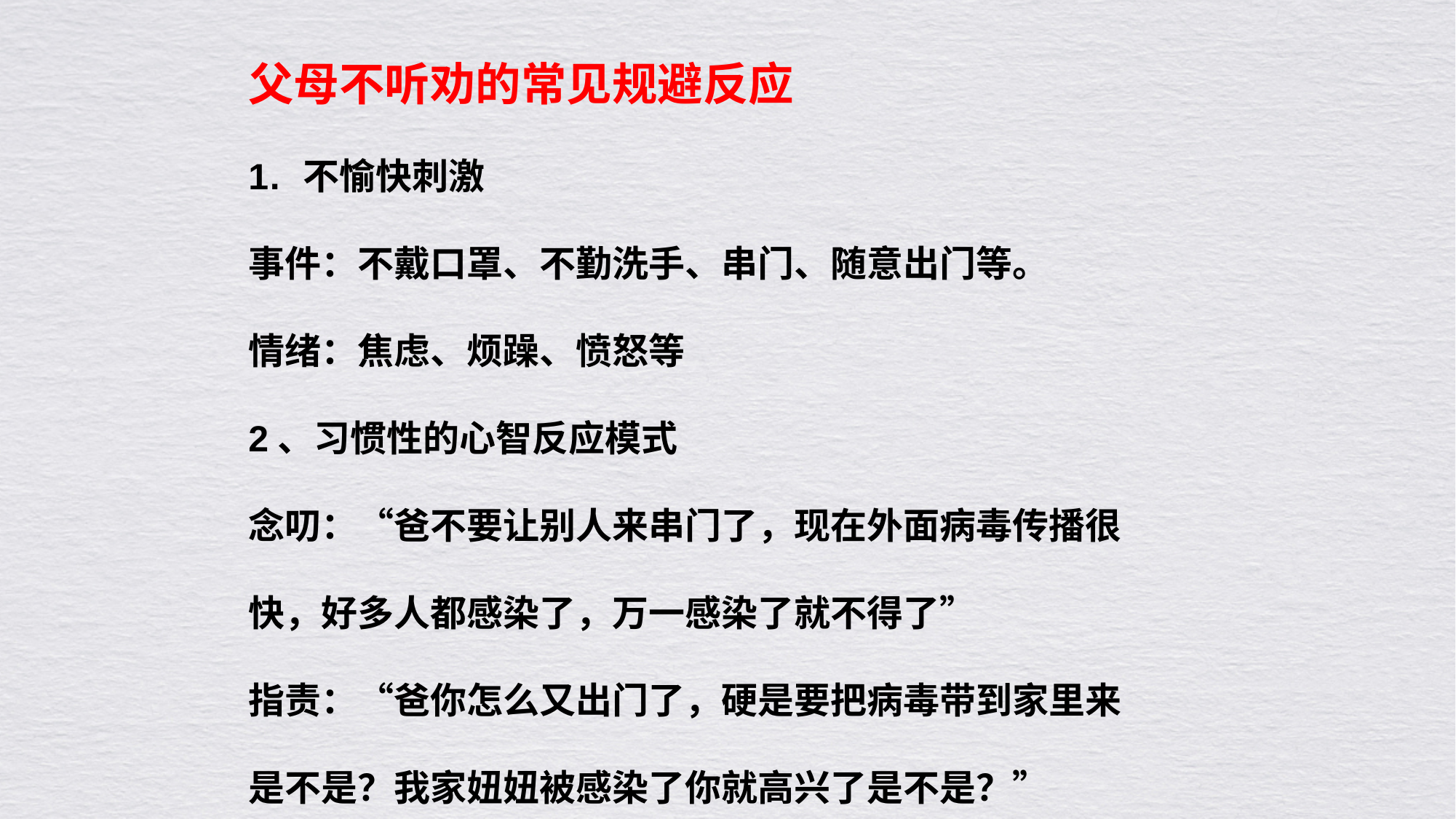

父母不听劝的常见规避反应
不愉快刺激
事件：不戴口罩、不勤洗手、串门、随意出门等。
情绪：焦虑、烦躁、愤怒等
2、习惯性的心智反应模式
念叨：“爸不要让别人来串门了，现在外面病毒传播很快，好多人都感染了，万一感染了就不得了”
指责：“爸你怎么又出门了，硬是要把病毒带到家里来是不是？我家妞妞被感染了你就高兴了是不是？”